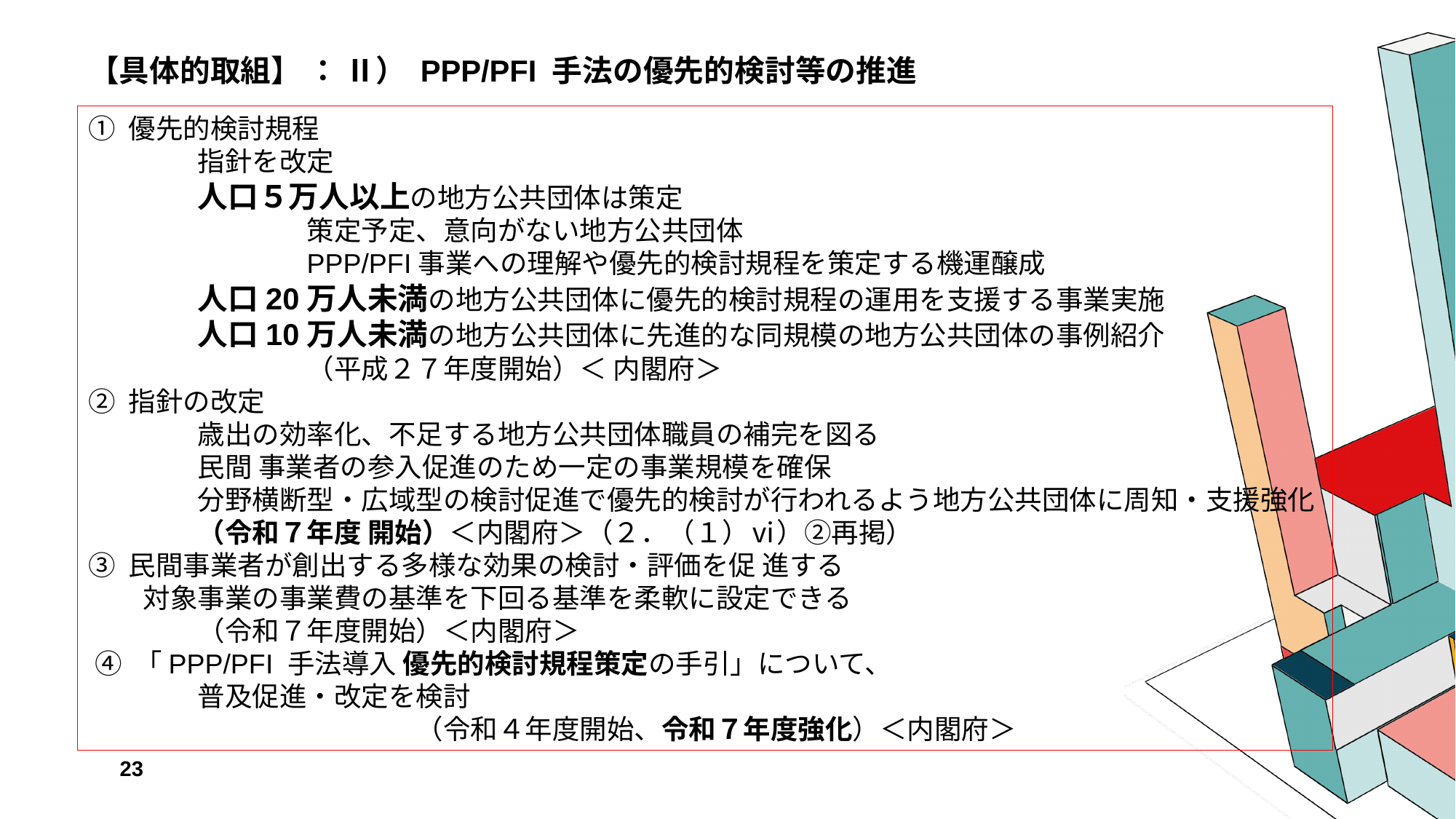

# 【具体的取組】 ： ⅱ） PPP/PFI 手法の優先的検討等の推進
① 優先的検討規程
	指針を改定
	人口５万人以上の地方公共団体は策定
	　　　　策定予定、意向がない地方公共団体
		PPP/PFI事業への理解や優先的検討規程を策定する機運醸成
	人口20万人未満の地方公共団体に優先的検討規程の運用を支援する事業実施
	人口10万人未満の地方公共団体に先進的な同規模の地方公共団体の事例紹介
		（平成２７年度開始）＜ 内閣府＞
② 指針の改定
	歳出の効率化、不足する地方公共団体職員の補完を図る
	民間 事業者の参入促進のため一定の事業規模を確保
	分野横断型・広域型の検討促進で優先的検討が行われるよう地方公共団体に周知・支援強化
	（令和７年度 開始）＜内閣府＞（２．（１）ⅵ）②再掲）
③ 民間事業者が創出する多様な効果の検討・評価を促 進する
　　対象事業の事業費の基準を下回る基準を柔軟に設定できる
	（令和７年度開始）＜内閣府＞
 ④ 「PPP/PFI 手法導入 優先的検討規程策定の手引」について、
	普及促進・改定を検討
			（令和４年度開始、令和７年度強化）＜内閣府＞
23